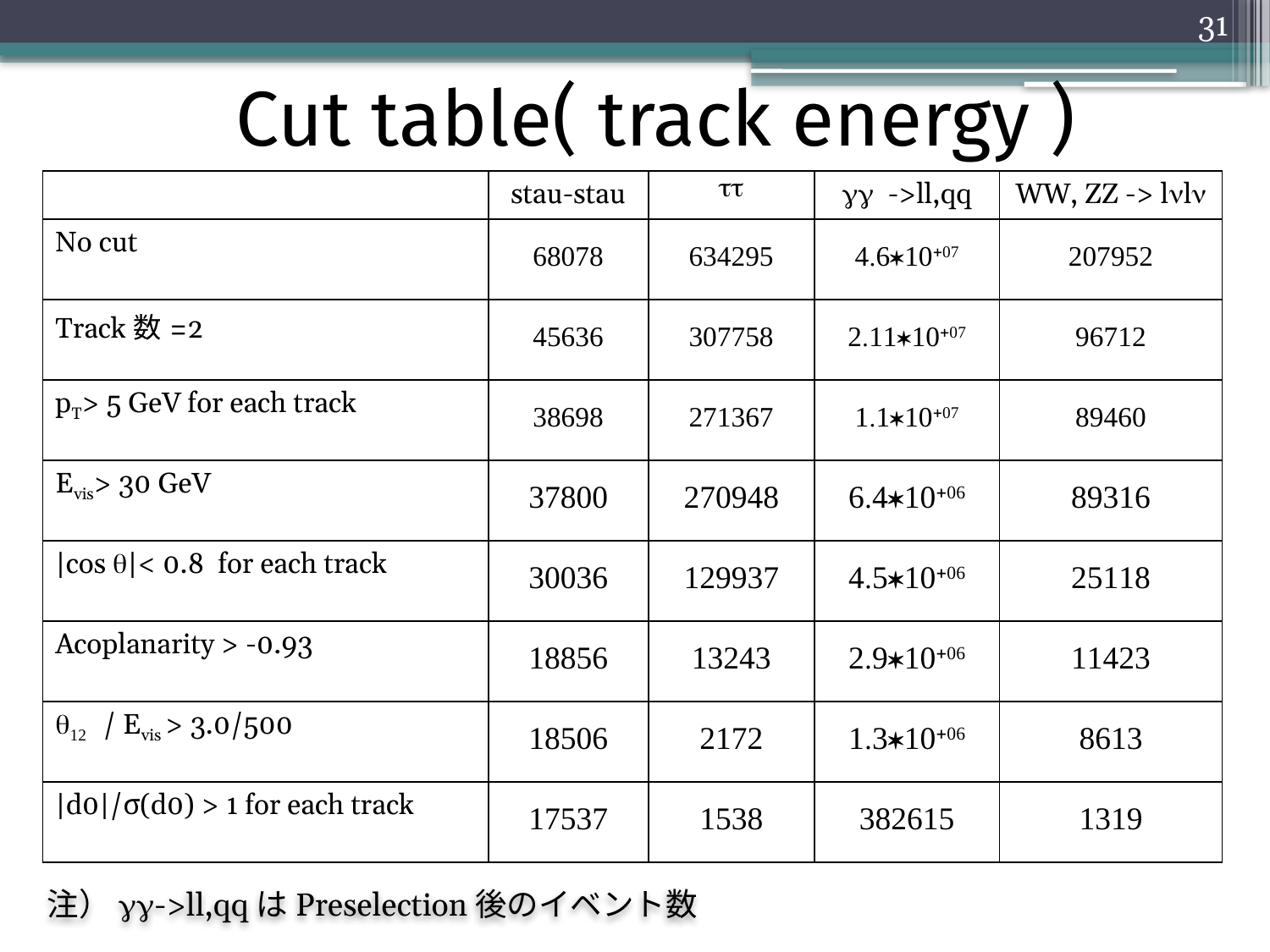

31
Cut table( track energy )
|  | stau-stau | ττ | γγ ->ll,qq | WW, ZZ -> lνlν |
| --- | --- | --- | --- | --- |
| No cut | 68078 | 634295 | 4.6∗10+07 | 207952 |
| Track数=2 | 45636 | 307758 | 2.11∗10+07 | 96712 |
| pT> 5 GeV for each track | 38698 | 271367 | 1.1∗10+07 | 89460 |
| Evis> 30 GeV | 37800 | 270948 | 6.4∗10+06 | 89316 |
| |cos θ|< 0.8 for each track | 30036 | 129937 | 4.5∗10+06 | 25118 |
| Acoplanarity > -0.93 | 18856 | 13243 | 2.9∗10+06 | 11423 |
| θ12 / Evis > 3.0/500 | 18506 | 2172 | 1.3∗10+06 | 8613 |
| |d0|/σ(d0) > 1 for each track | 17537 | 1538 | 382615 | 1319 |
注）γγ->ll,qqはPreselection後のイベント数